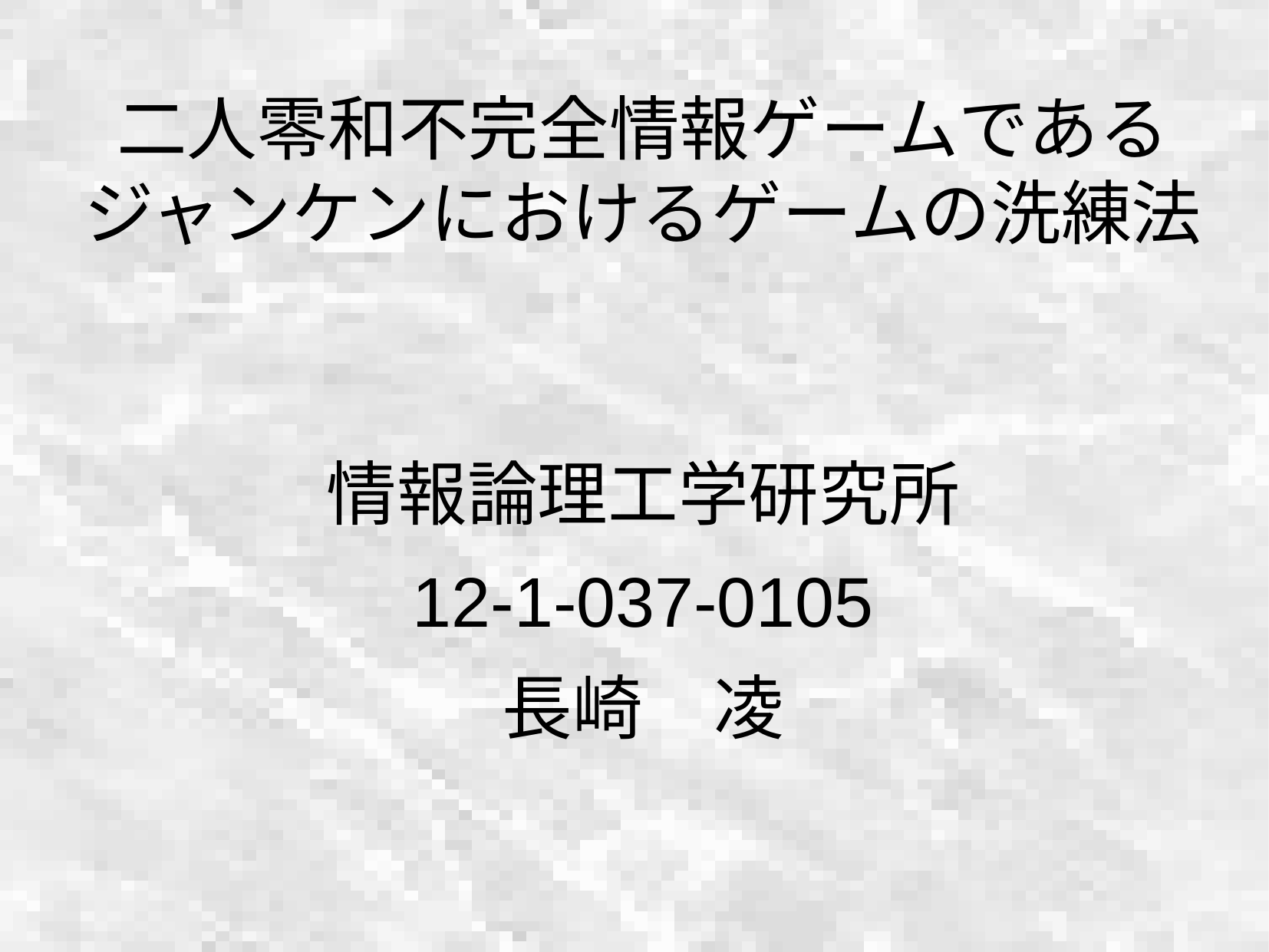

二人零和不完全情報ゲームであるジャンケンにおけるゲームの洗練法
情報論理工学研究所
12-1-037-0105
長崎　凌